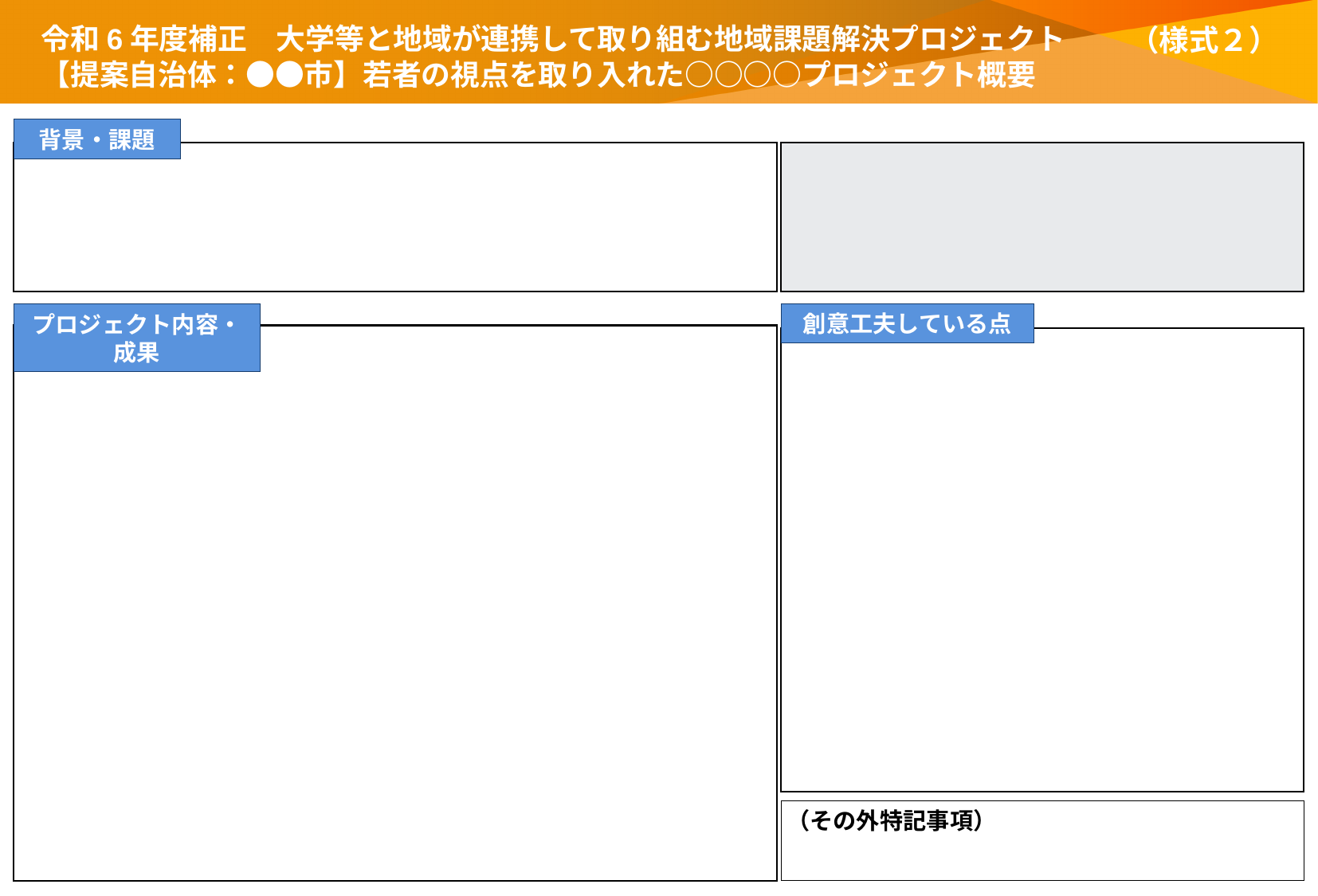

令和6年度補正　大学等と地域が連携して取り組む地域課題解決プロジェクト
【提案自治体：●●市】若者の視点を取り入れた○○○○プロジェクト概要
（様式２）
背景・課題

創意工夫している点

プロジェクト内容・成果

（その外特記事項）